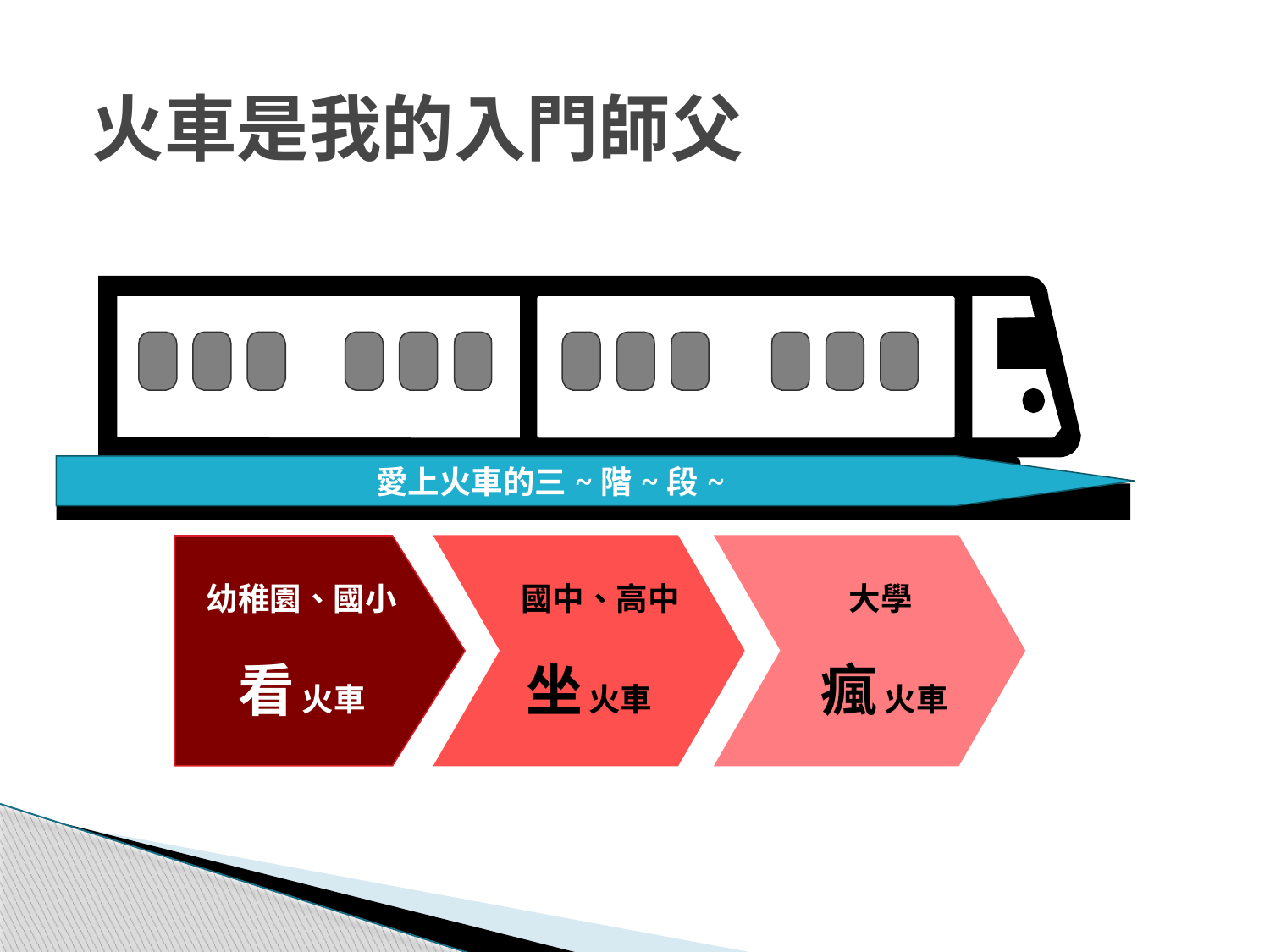

# 火車是我的入門師父

愛上火車的三~階~段~
幼稚園、國小

看 火車
  國中、高中

坐 火車
  大學

   瘋 火車